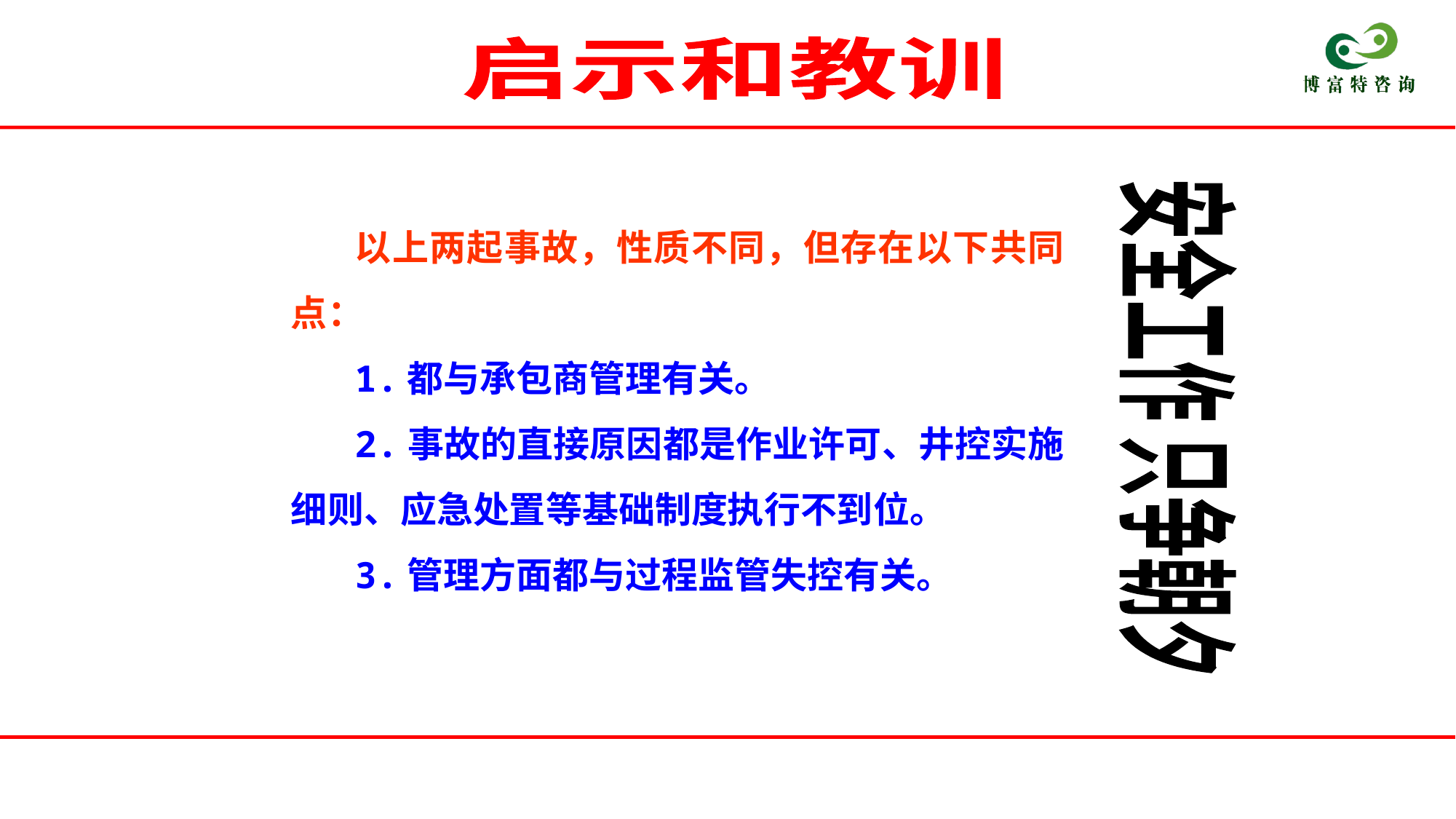

启示和教训
以上两起事故，性质不同，但存在以下共同点：
1.都与承包商管理有关。
2.事故的直接原因都是作业许可、井控实施细则、应急处置等基础制度执行不到位。
3.管理方面都与过程监管失控有关。
安全工作 只争朝夕